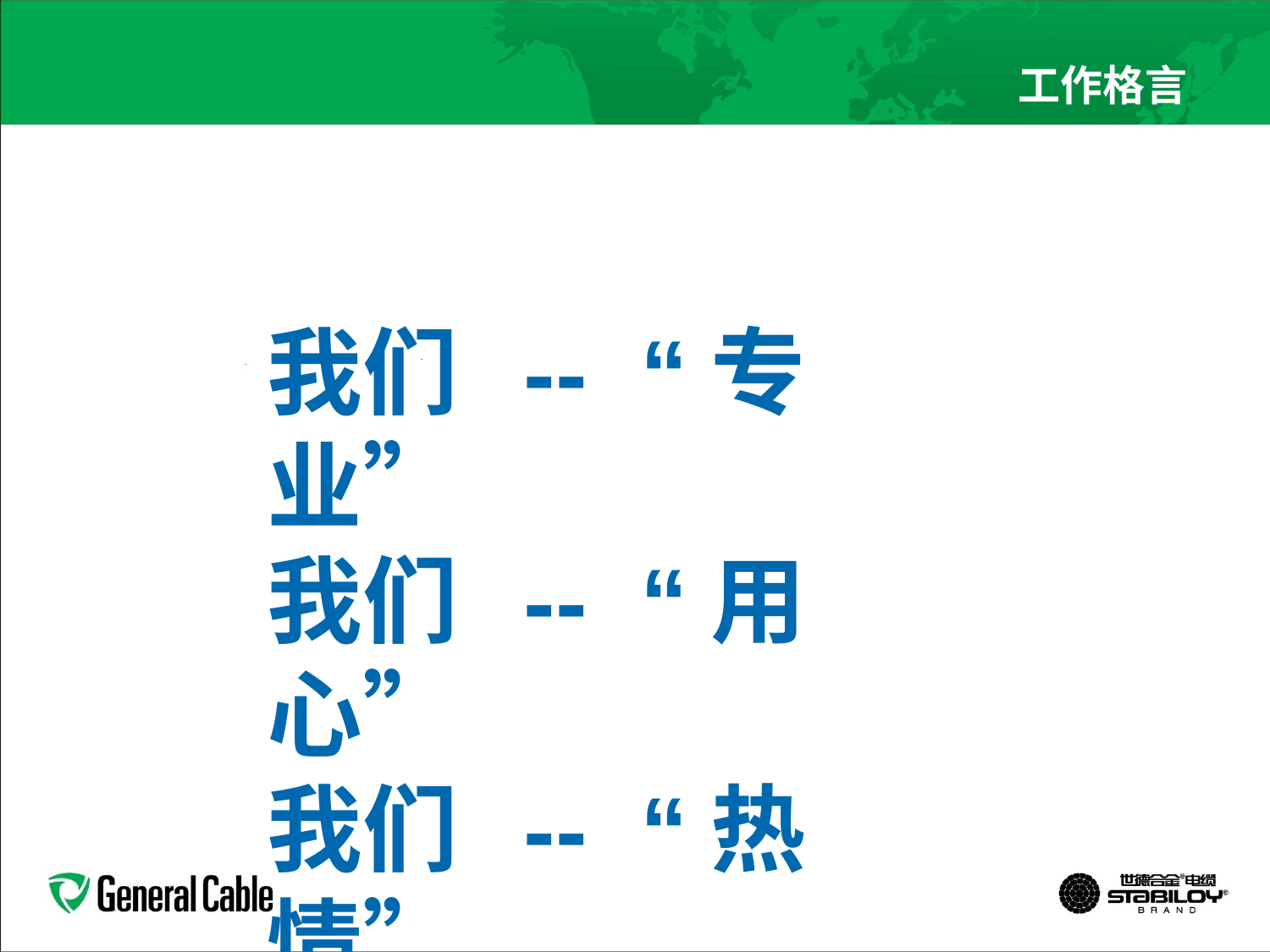

工作格言
我们  --  “专业”
我们  --  “用心”
我们  --  “热情”
我们  --  “团结”